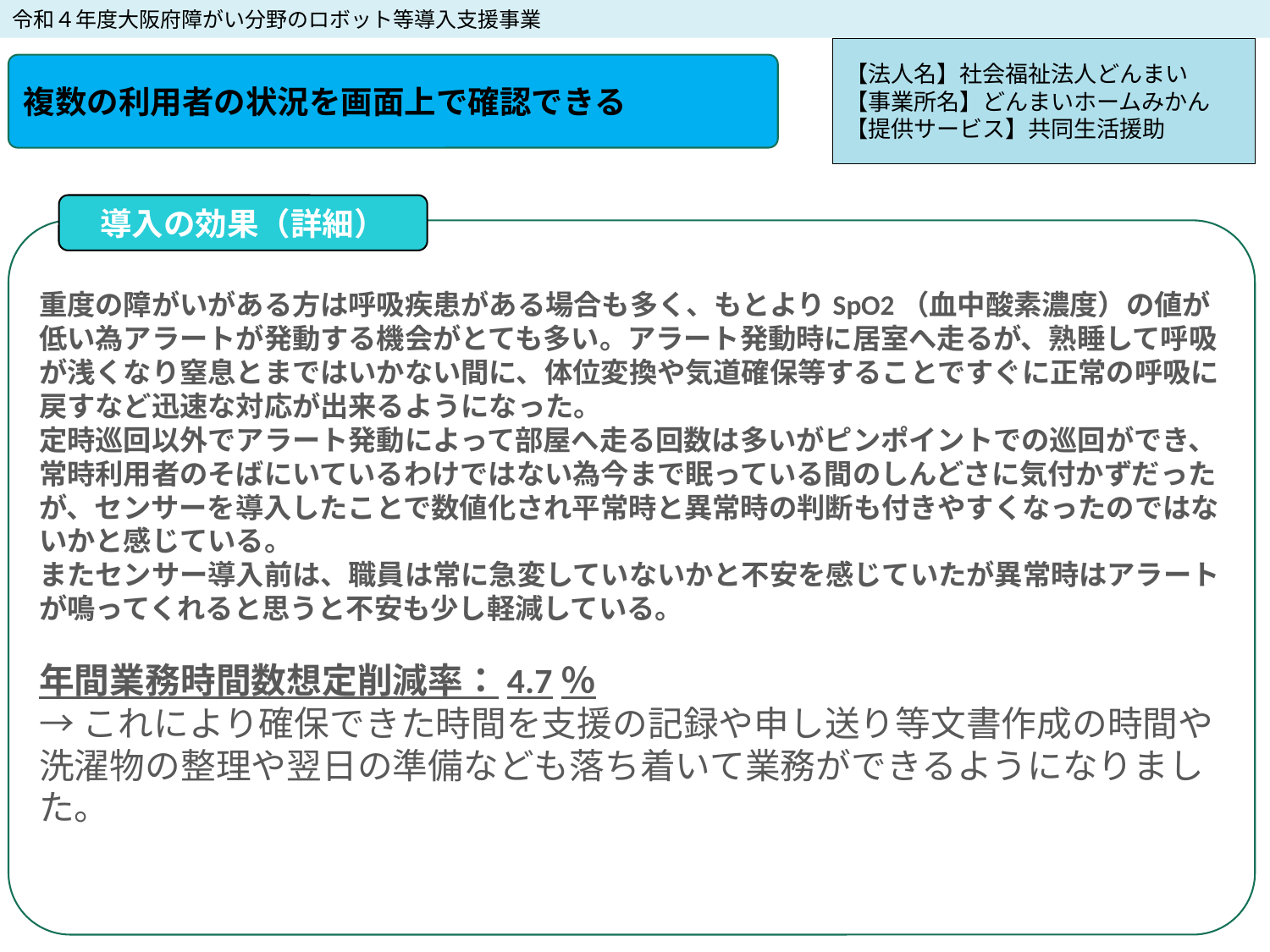

令和４年度大阪府障がい分野のロボット等導入支援事業
【法人名】社会福祉法人どんまい
【事業所名】どんまいホームみかん
【提供サービス】共同生活援助
複数の利用者の状況を画面上で確認できる
導入の効果（詳細）

重度の障がいがある方は呼吸疾患がある場合も多く、もとよりSpO2（血中酸素濃度）の値が低い為アラートが発動する機会がとても多い。アラート発動時に居室へ走るが、熟睡して呼吸が浅くなり窒息とまではいかない間に、体位変換や気道確保等することですぐに正常の呼吸に戻すなど迅速な対応が出来るようになった。
定時巡回以外でアラート発動によって部屋へ走る回数は多いがピンポイントでの巡回ができ、常時利用者のそばにいているわけではない為今まで眠っている間のしんどさに気付かずだったが、センサーを導入したことで数値化され平常時と異常時の判断も付きやすくなったのではないかと感じている。
またセンサー導入前は、職員は常に急変していないかと不安を感じていたが異常時はアラートが鳴ってくれると思うと不安も少し軽減している。

年間業務時間数想定削減率：4.7％
→これにより確保できた時間を支援の記録や申し送り等文書作成の時間や洗濯物の整理や翌日の準備なども落ち着いて業務ができるようになりました。